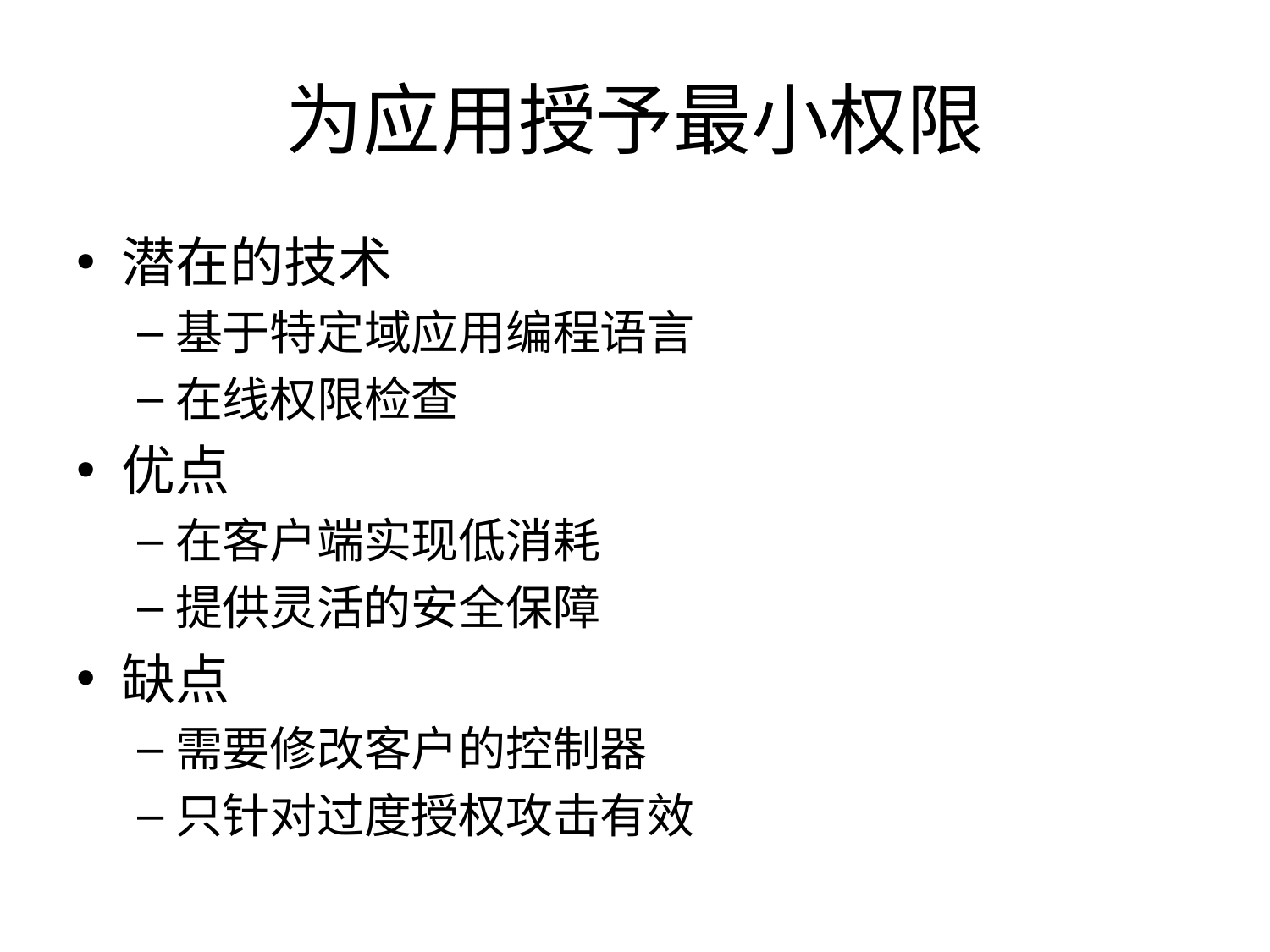

# 为应用授予最小权限
潜在的技术
基于特定域应用编程语言
在线权限检查
优点
在客户端实现低消耗
提供灵活的安全保障
缺点
需要修改客户的控制器
只针对过度授权攻击有效